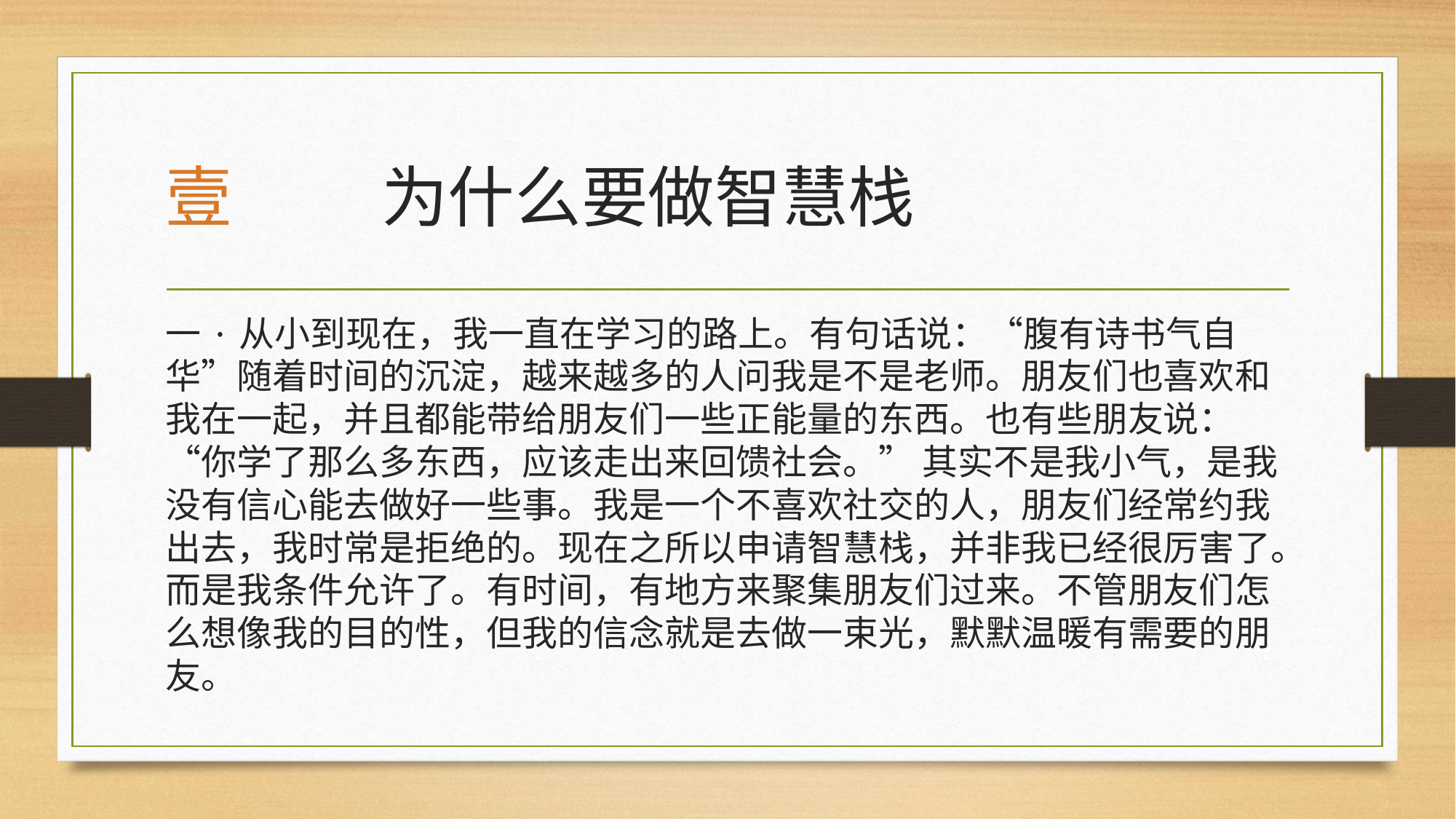

# 壹          为什么要做智慧栈
一·从小到现在，我一直在学习的路上。有句话说：“腹有诗书气自华”随着时间的沉淀，越来越多的人问我是不是老师。朋友们也喜欢和我在一起，并且都能带给朋友们一些正能量的东西。也有些朋友说：“你学了那么多东西，应该走出来回馈社会。” 其实不是我小气，是我没有信心能去做好一些事。我是一个不喜欢社交的人，朋友们经常约我出去，我时常是拒绝的。现在之所以申请智慧栈，并非我已经很厉害了。而是我条件允许了。有时间，有地方来聚集朋友们过来。不管朋友们怎么想像我的目的性，但我的信念就是去做一束光，默默温暖有需要的朋友。